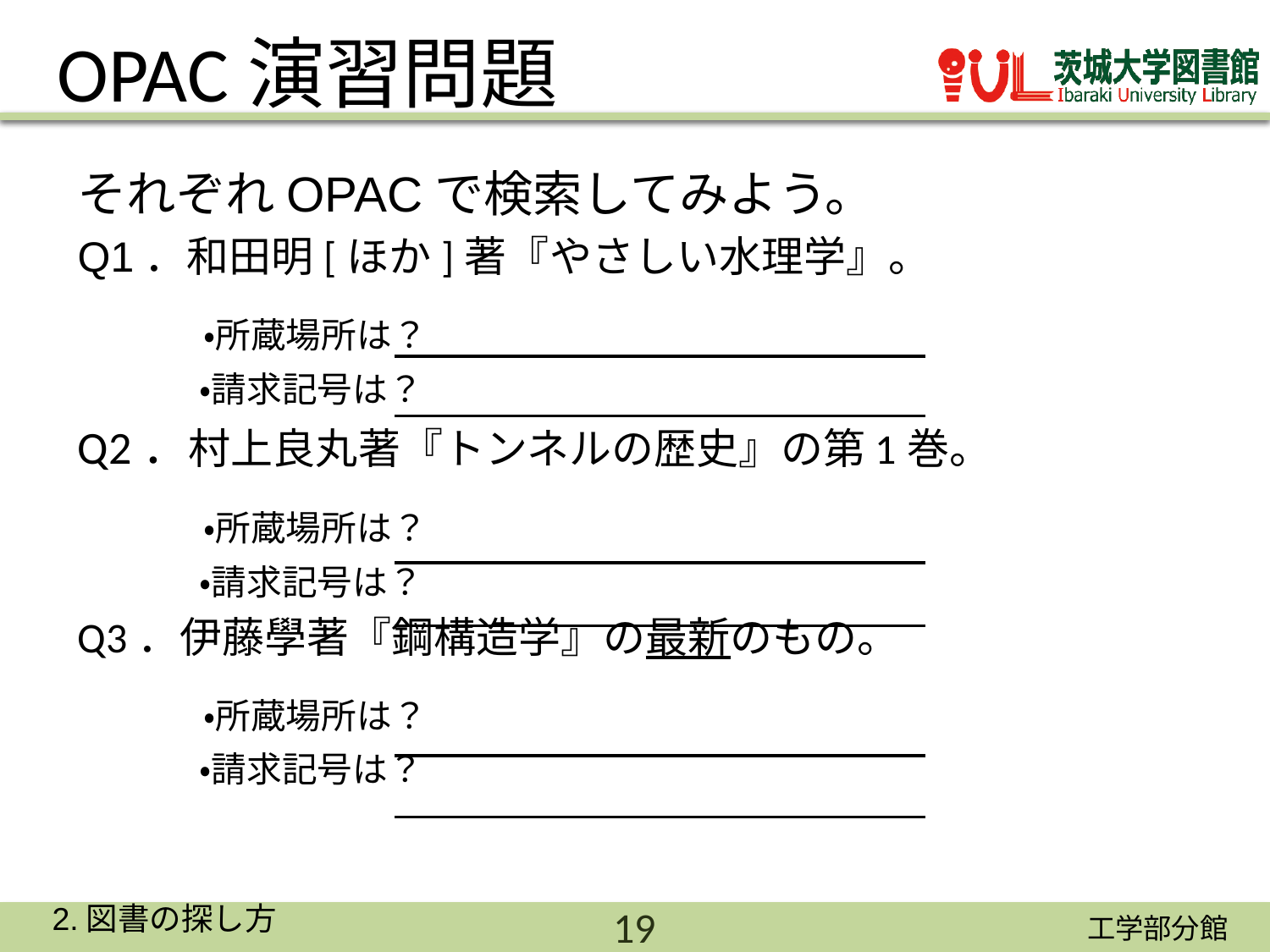

OPAC演習問題
それぞれOPACで検索してみよう。
Q1．和田明[ほか]著『やさしい水理学』。
　　 ・所蔵場所は？
　　　  ・請求記号は？
Q2．村上良丸著『トンネルの歴史』の第1巻。
　　 ・所蔵場所は？
　　 　 ・請求記号は？
Q3．伊藤學著『鋼構造学』の最新のもの。
　　 ・所蔵場所は？
　　 　 ・請求記号は？

2.図書の探し方
19